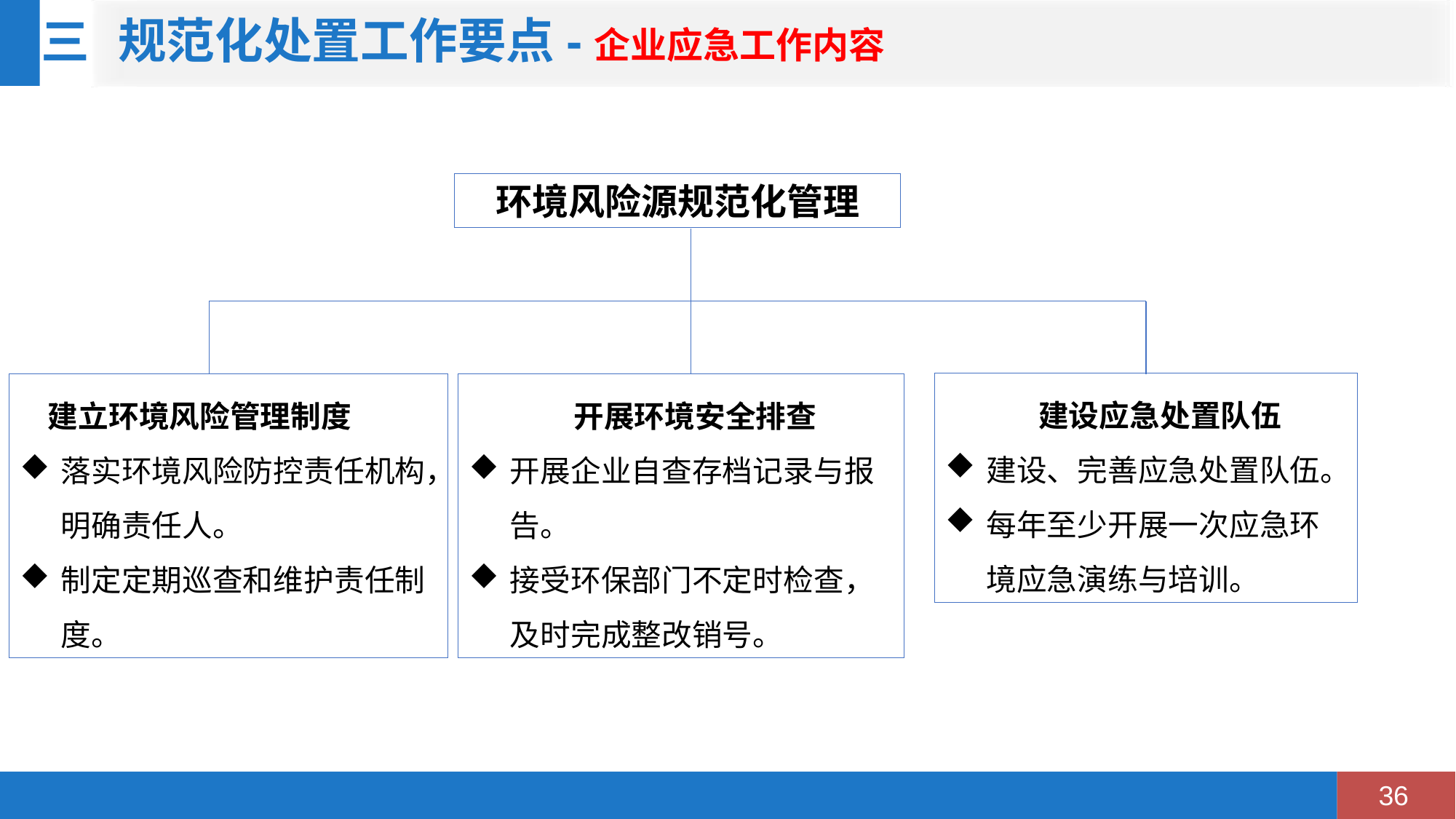

规范化处置工作要点-企业应急工作内容
三
环境风险源规范化管理
   建设应急处置队伍
建设、完善应急处置队伍。
每年至少开展一次应急环境应急演练与培训。
   建立环境风险管理制度
落实环境风险防控责任机构，明确责任人。
制定定期巡查和维护责任制度。
   开展环境安全排查
开展企业自查存档记录与报告。
接受环保部门不定时检查，及时完成整改销号。

36=